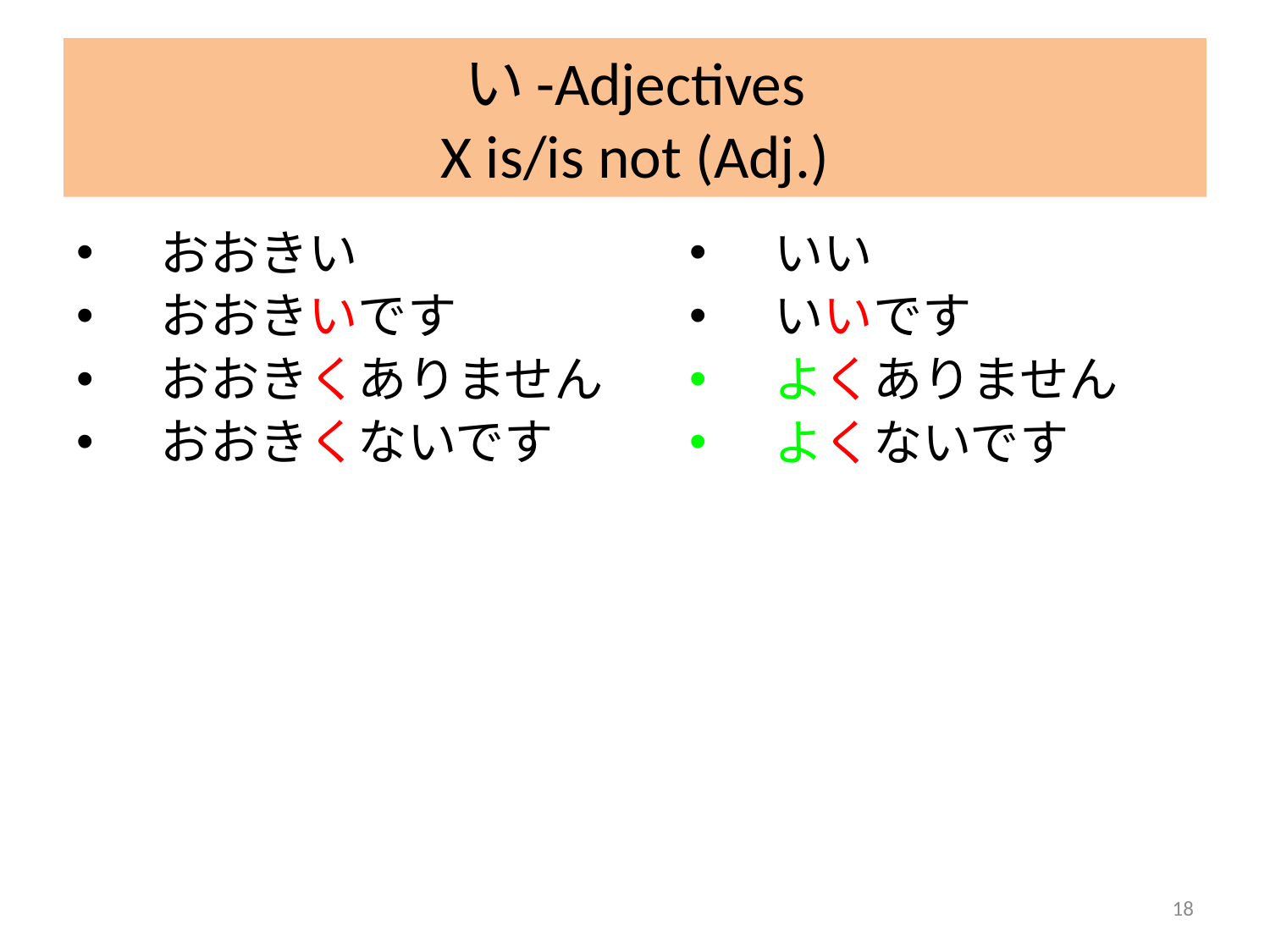

# い-Adjectives X is/is not (Adj.)
おおきい
おおきいです
おおきくありません
おおきくないです

いい
いいです
よくありません
よくないです

18